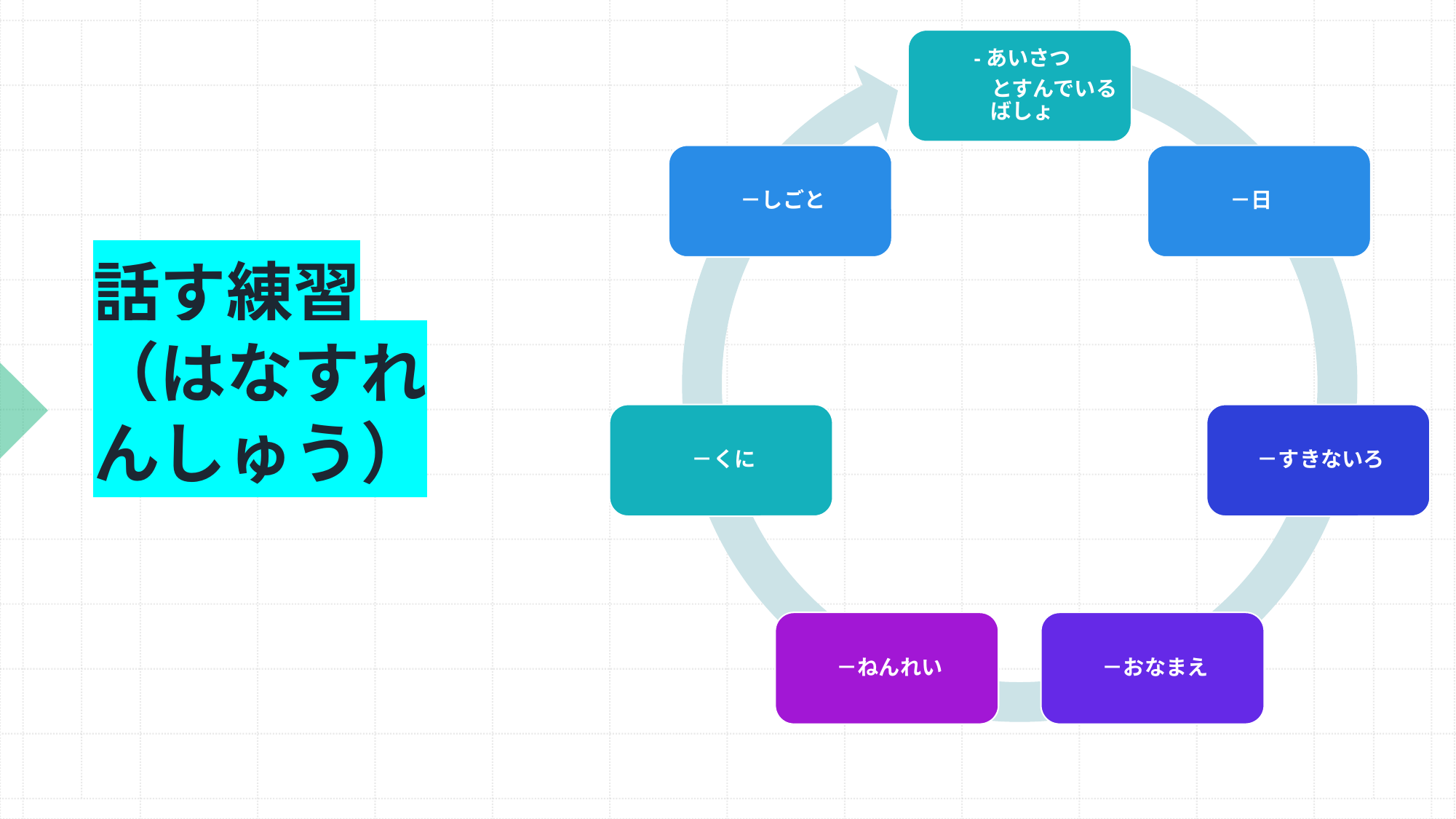

-あいさつ
　　　とすんでいるばしょ
－日
－すきないろ
－おなまえ
－ねんれい
－くに
－しごと
# 話す練習（はなすれんしゅう）